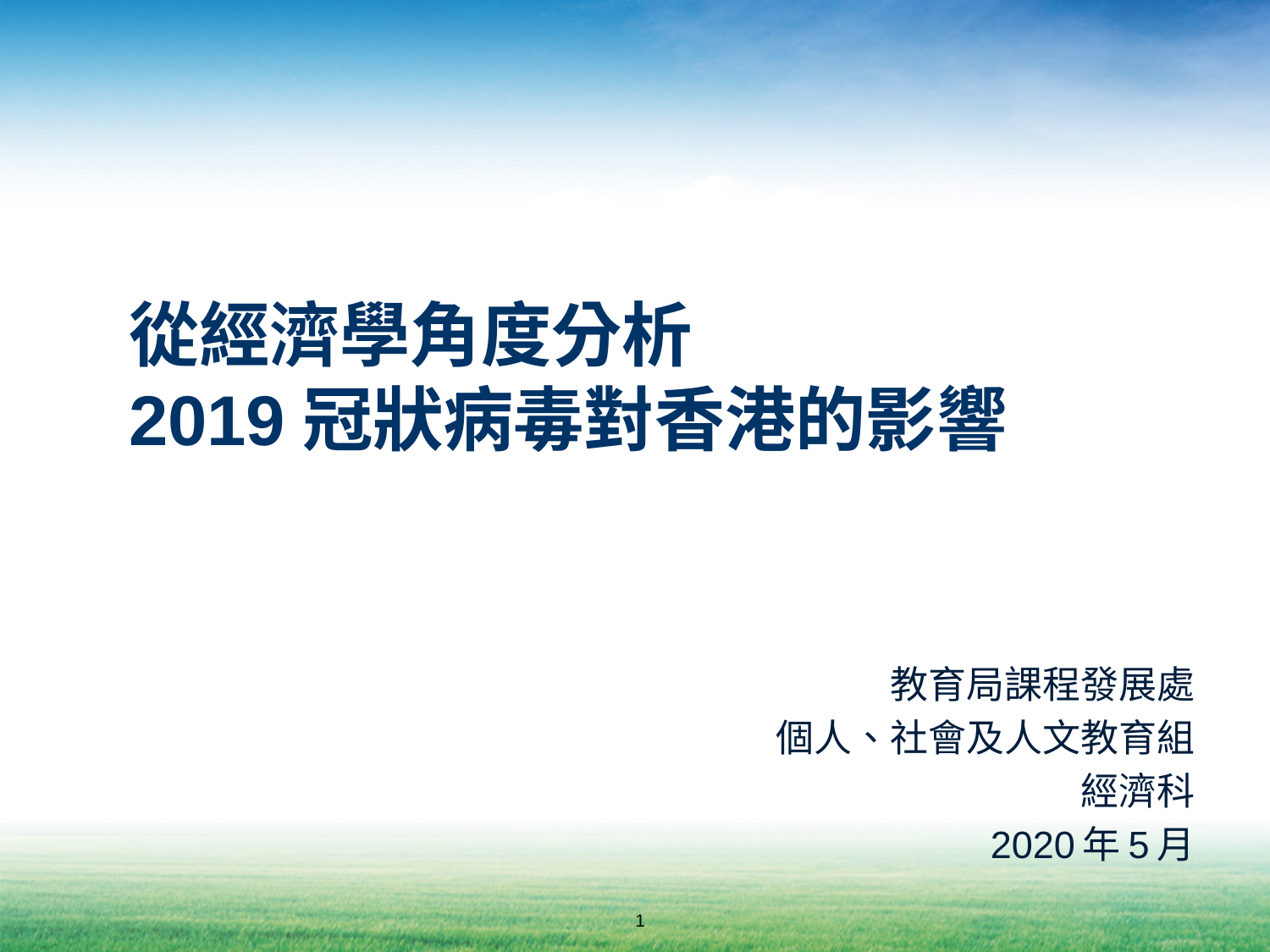

# 從經濟學角度分析 2019冠狀病毒對香港的影響

教育局課程發展處
個人、社會及人文教育組
經濟科
2020年5月
1